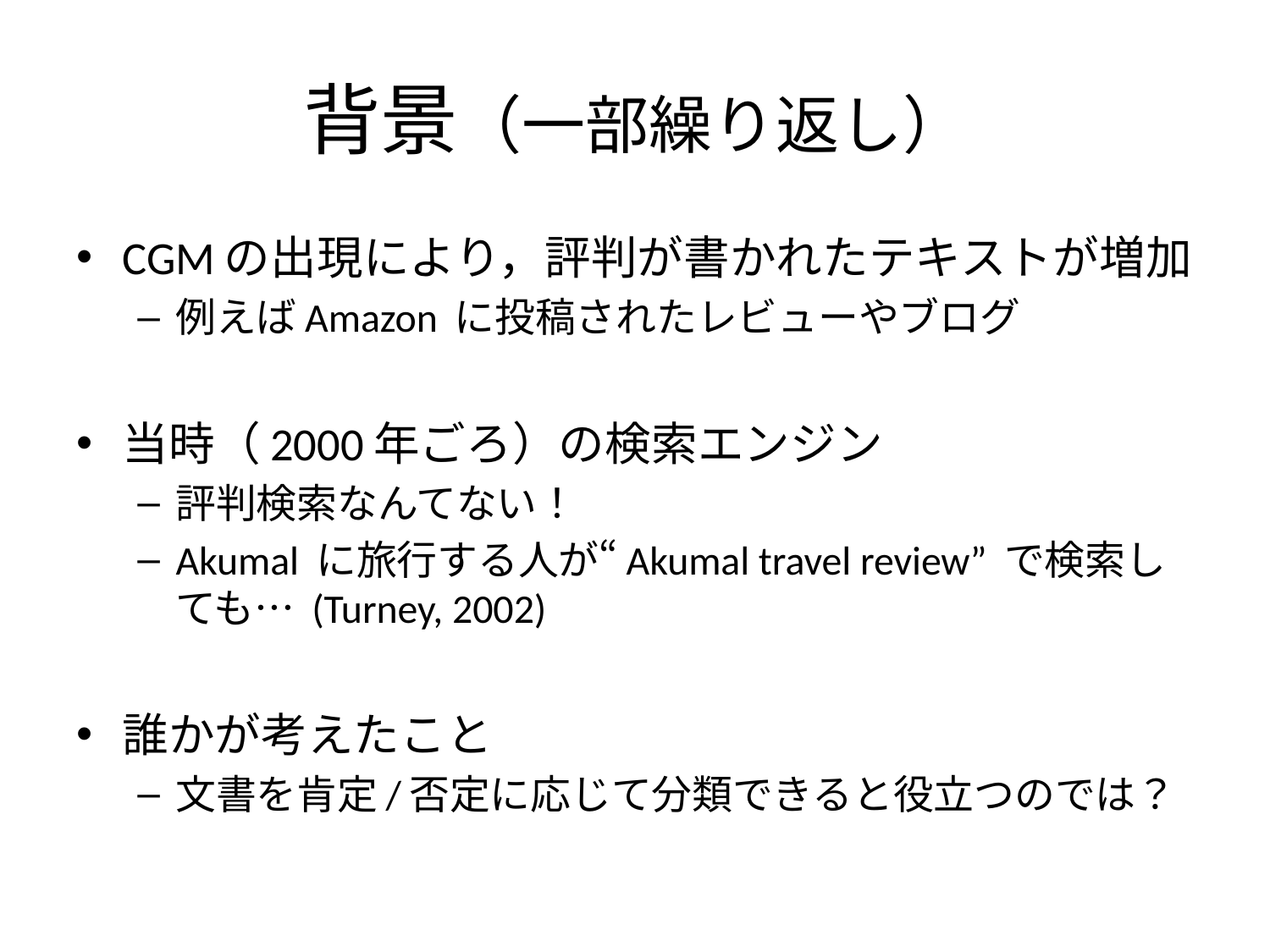

# 背景（一部繰り返し）
CGMの出現により，評判が書かれたテキストが増加
例えばAmazon に投稿されたレビューやブログ

当時（2000年ごろ）の検索エンジン
評判検索なんてない！
Akumal に旅行する人が“Akumal travel review” で検索しても… (Turney, 2002)

誰かが考えたこと
文書を肯定/否定に応じて分類できると役立つのでは？